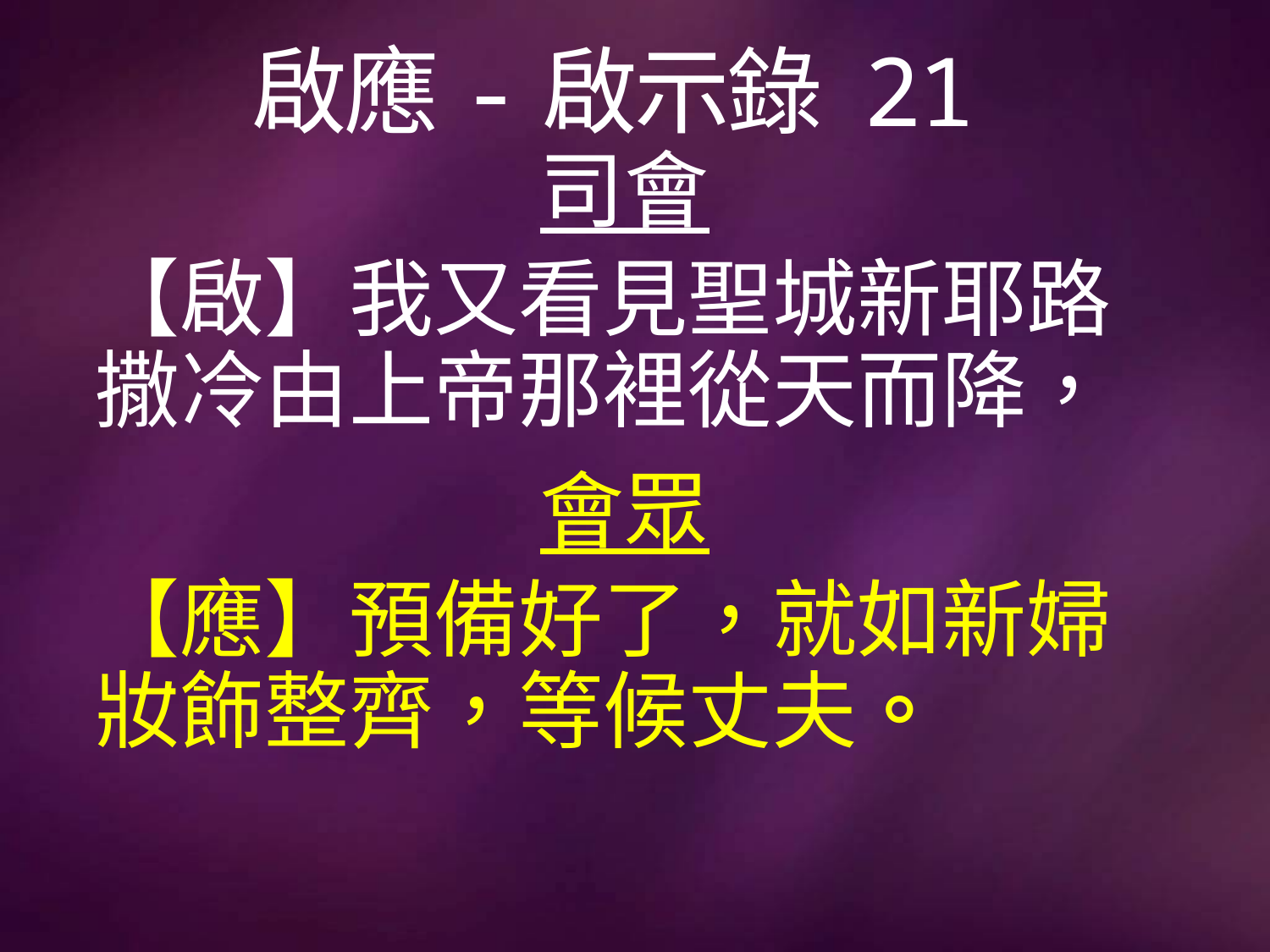

# 啟應-啟示錄 21
司會
【啟】我又看見聖城新耶路撒冷由上帝那裡從天而降，

會眾
【應】預備好了，就如新婦妝飾整齊，等候丈夫。